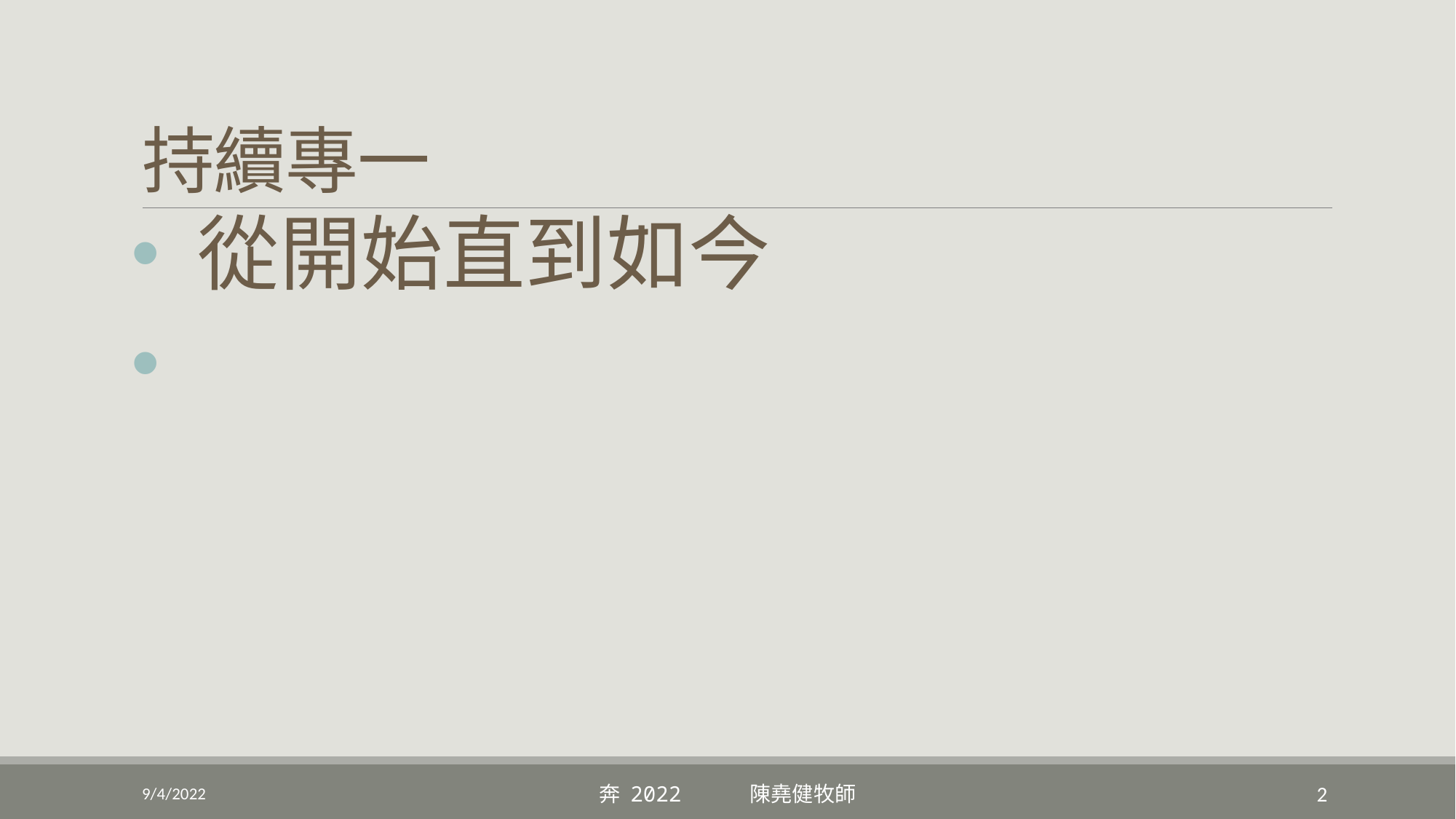

# 持續專一
 從開始直到如今

9/4/2022
奔 2022     陳堯健牧師
2